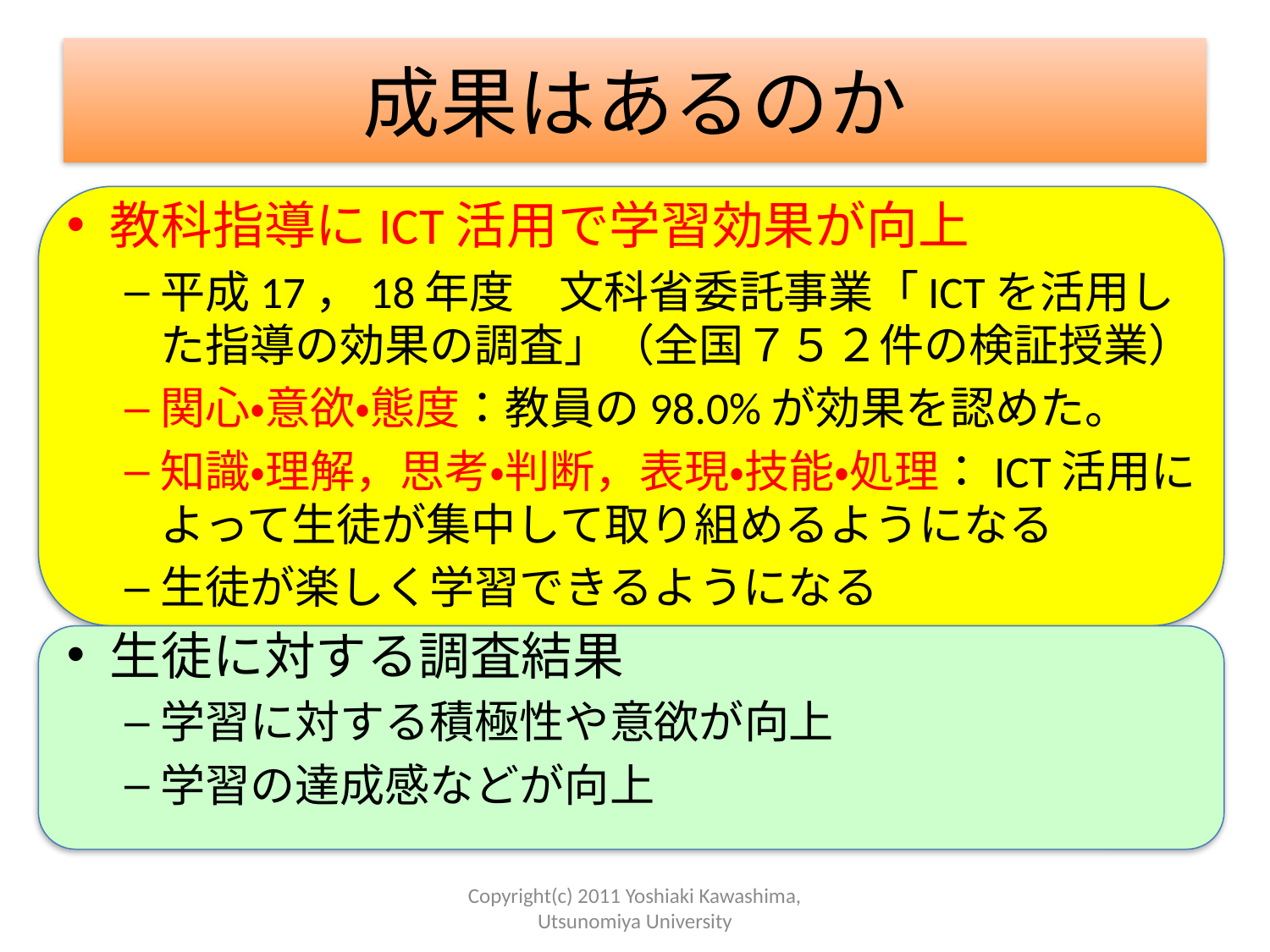

# 成果はあるのか

教科指導にICT活用で学習効果が向上
平成17，18年度　文科省委託事業「ICTを活用した指導の効果の調査」（全国７５２件の検証授業）
関心・意欲・態度：教員の98.0%が効果を認めた。
知識・理解，思考・判断，表現・技能・処理：ICT活用によって生徒が集中して取り組めるようになる
生徒が楽しく学習できるようになる
生徒に対する調査結果
学習に対する積極性や意欲が向上
学習の達成感などが向上

Copyright(c) 2011 Yoshiaki Kawashima, Utsunomiya University